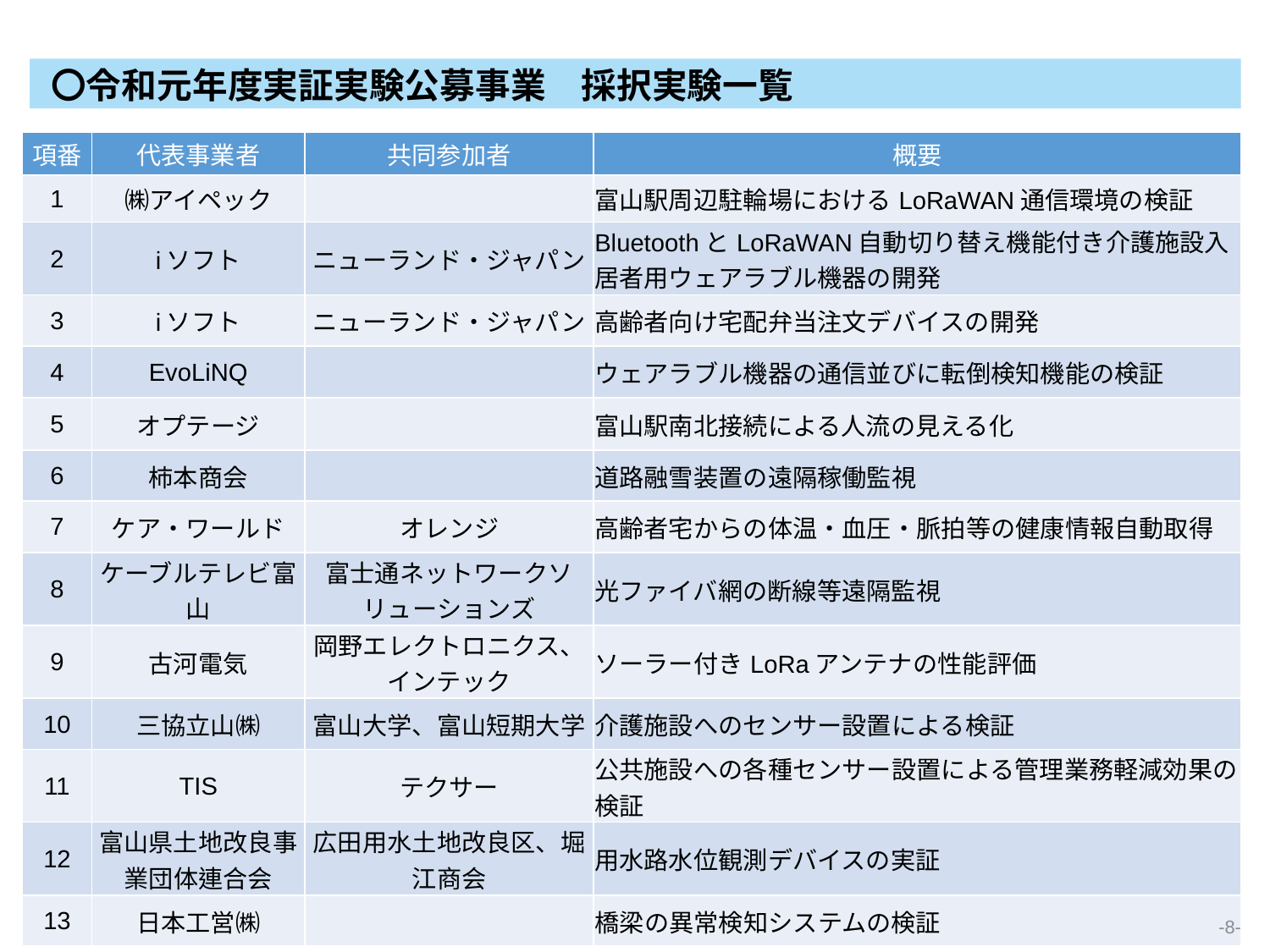

〇令和元年度実証実験公募事業　採択実験一覧

| 項番 | 代表事業者 | 共同参加者 | 概要 |
| --- | --- | --- | --- |
| 1 | ㈱アイペック |  | 富山駅周辺駐輪場におけるLoRaWAN通信環境の検証 |
| 2 | iソフト | ニューランド・ジャパン | BluetoothとLoRaWAN自動切り替え機能付き介護施設入居者用ウェアラブル機器の開発 |
| 3 | iソフト | ニューランド・ジャパン | 高齢者向け宅配弁当注文デバイスの開発 |
| 4 | EvoLiNQ |  | ウェアラブル機器の通信並びに転倒検知機能の検証 |
| 5 | オプテージ |  | 富山駅南北接続による人流の見える化 |
| 6 | 柿本商会 |  | 道路融雪装置の遠隔稼働監視 |
| 7 | ケア・ワールド | オレンジ | 高齢者宅からの体温・血圧・脈拍等の健康情報自動取得 |
| 8 | ケーブルテレビ富山 | 富士通ネットワークソリューションズ | 光ファイバ網の断線等遠隔監視 |
| 9 | 古河電気 | 岡野エレクトロニクス、インテック | ソーラー付きLoRaアンテナの性能評価 |
| 10 | 三協立山㈱ | 富山大学、富山短期大学 | 介護施設へのセンサー設置による検証 |
| 11 | TIS | テクサー | 公共施設への各種センサー設置による管理業務軽減効果の検証 |
| 12 | 富山県土地改良事業団体連合会 | 広田用水土地改良区、堀江商会 | 用水路水位観測デバイスの実証 |
| 13 | 日本工営㈱ |  | 橋梁の異常検知システムの検証 |
‐8‐